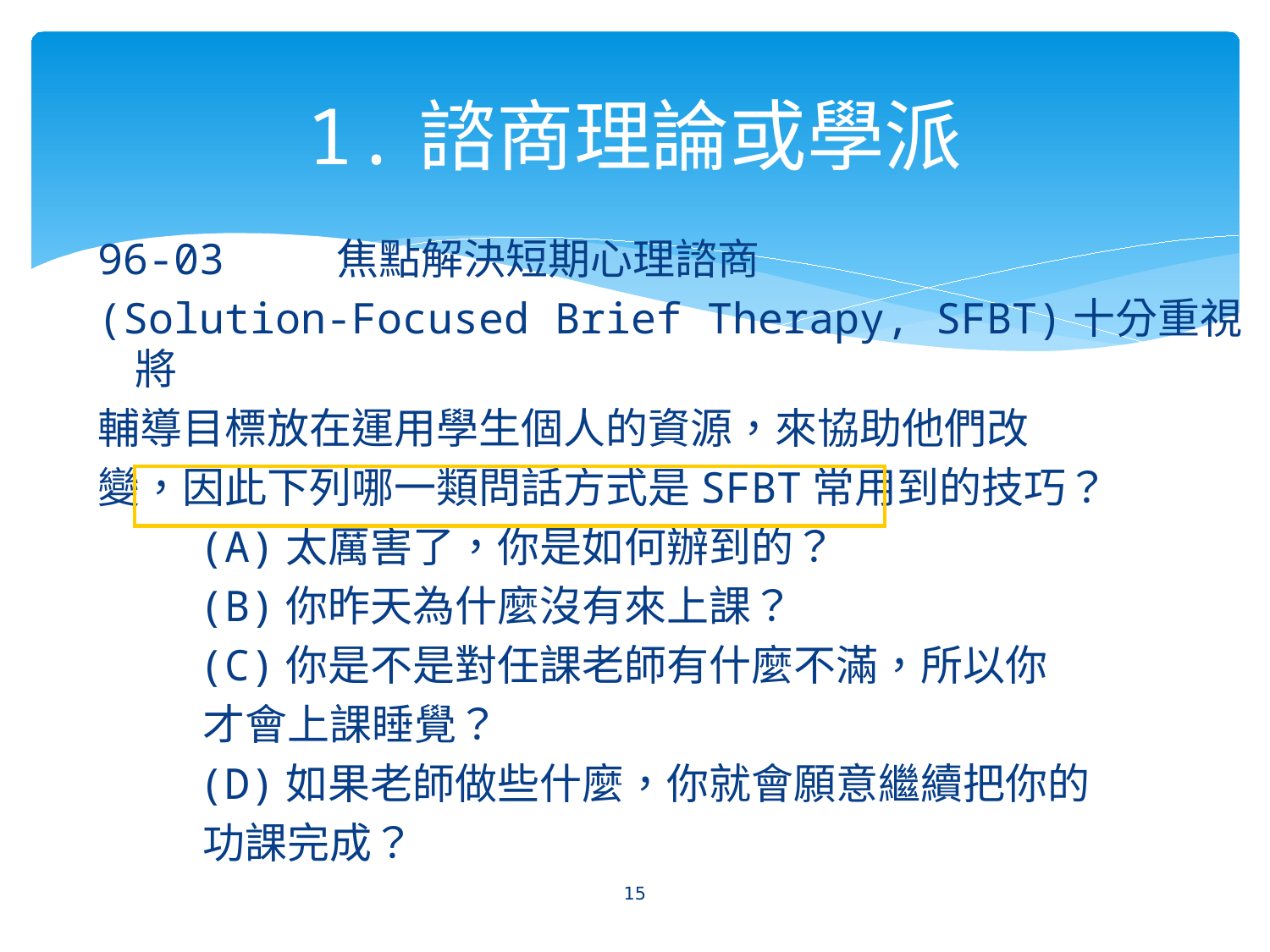

# 1.諮商理論或學派
96-03    焦點解決短期心理諮商
(Solution-Focused Brief Therapy, SFBT)十分重視將
輔導目標放在運用學生個人的資源，來協助他們改
變，因此下列哪一類問話方式是SFBT常用到的技巧？
    (A)太厲害了，你是如何辦到的？
    (B)你昨天為什麼沒有來上課？
    (C)你是不是對任課老師有什麼不滿，所以你
          才會上課睡覺？
    (D)如果老師做些什麼，你就會願意繼續把你的
          功課完成？

15